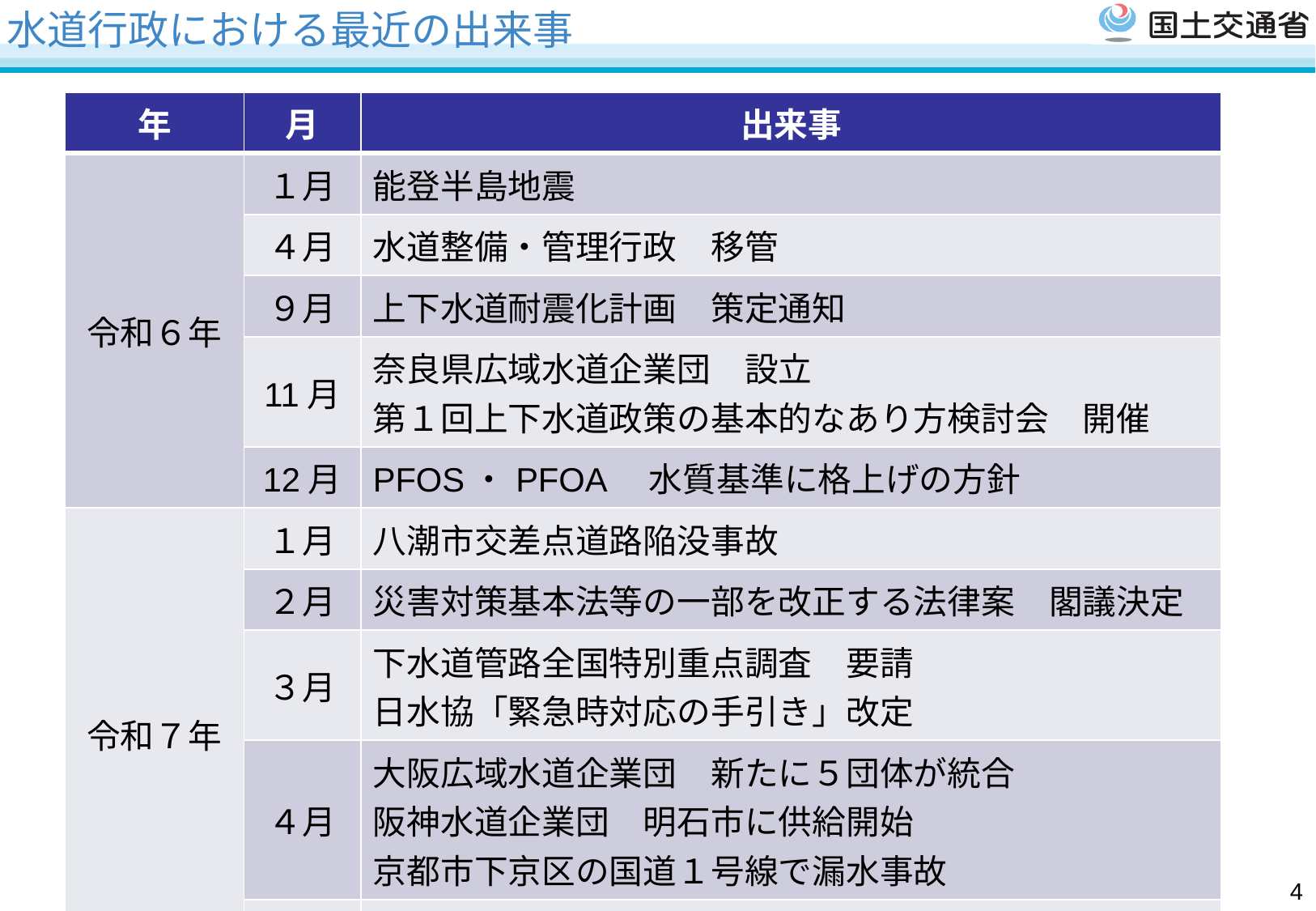

水道行政における最近の出来事
| 年 | 月 | 出来事 |
| --- | --- | --- |
| 令和６年 | １月 | 能登半島地震 |
|  | ４月 | 水道整備・管理行政　移管 |
|  | ９月 | 上下水道耐震化計画　策定通知 |
|  | 11月 | 奈良県広域水道企業団　設立 第１回上下水道政策の基本的なあり方検討会　開催 |
|  | 12月 | PFOS・PFOA　水質基準に格上げの方針 |
| 令和７年 | １月 | 八潮市交差点道路陥没事故 |
|  | ２月 | 災害対策基本法等の一部を改正する法律案　閣議決定 |
|  | ３月 | 下水道管路全国特別重点調査　要請 日水協「緊急時対応の手引き」改定 |
|  | ４月 | 大阪広域水道企業団　新たに５団体が統合 阪神水道企業団　明石市に供給開始 京都市下京区の国道１号線で漏水事故 |
|  | ５月 | 鋳鉄管の緊急調査実施　要請 |
4